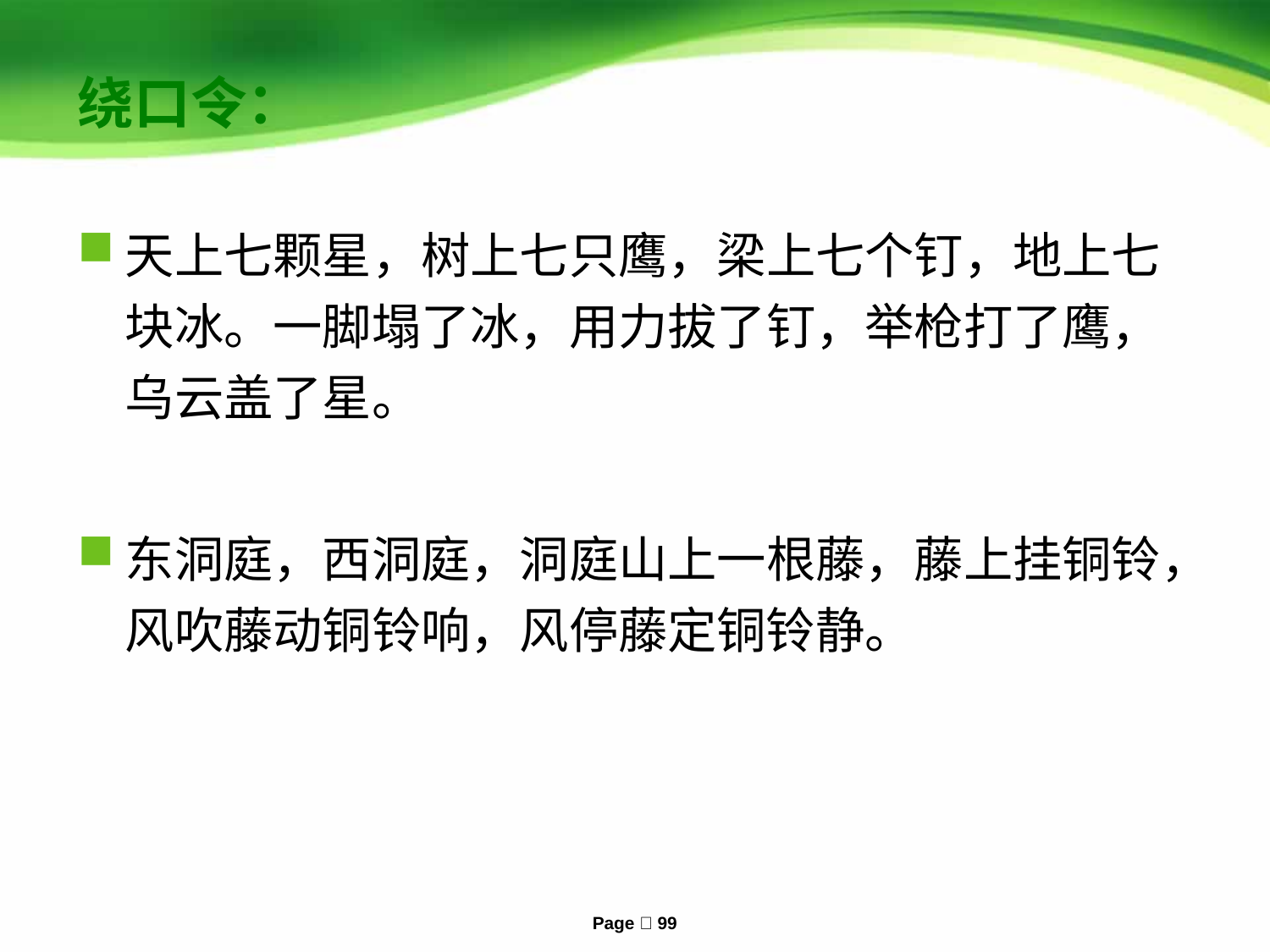

# 绕口令：
天上七颗星，树上七只鹰，梁上七个钉，地上七块冰。一脚塌了冰，用力拔了钉，举枪打了鹰，乌云盖了星。

东洞庭，西洞庭，洞庭山上一根藤，藤上挂铜铃，风吹藤动铜铃响，风停藤定铜铃静。